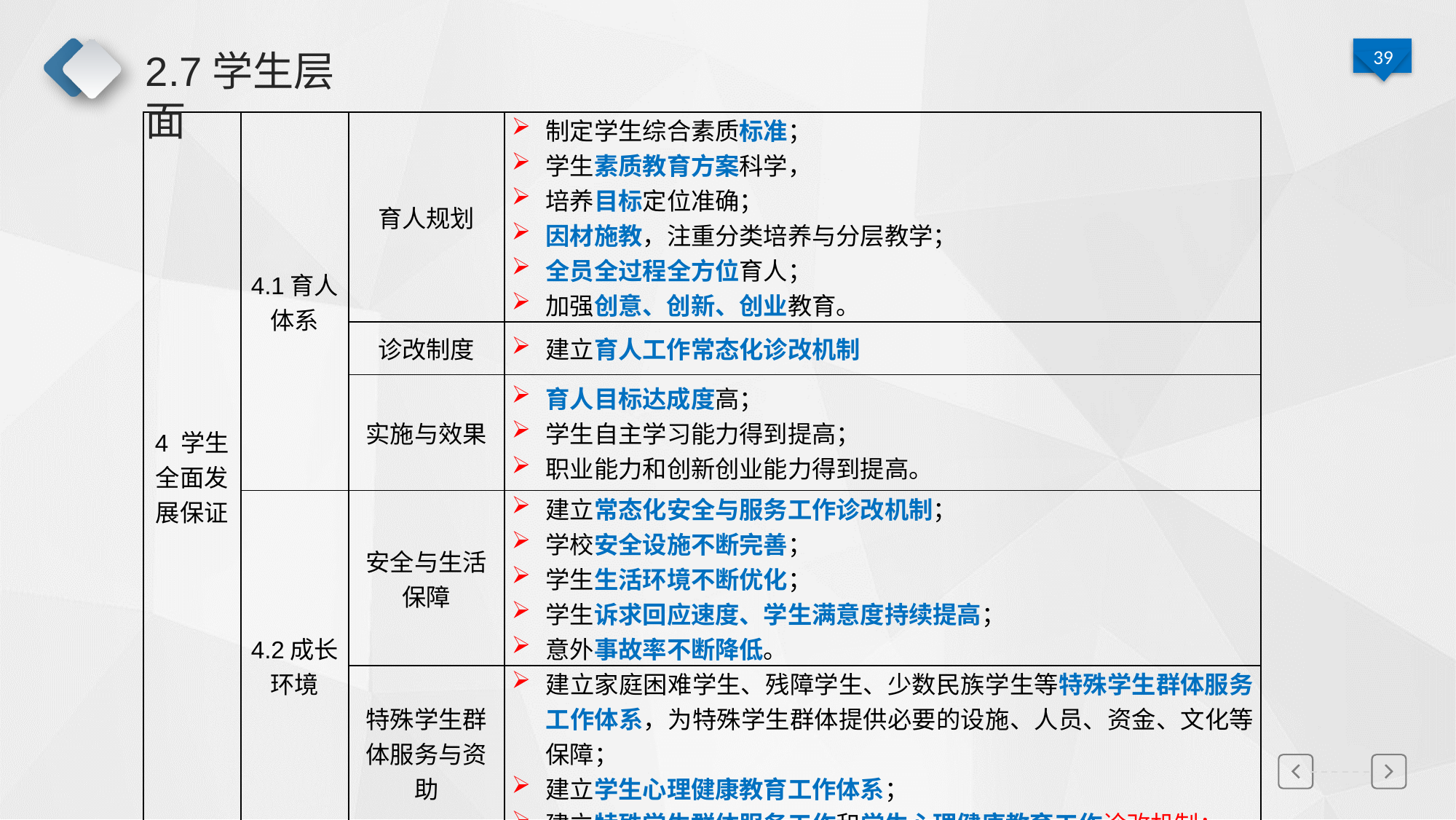

# 2.7学生层面
| 4 学生全面发展保证 | 4.1育人体系 | 育人规划 | 制定学生综合素质标准； 学生素质教育方案科学， 培养目标定位准确； 因材施教，注重分类培养与分层教学； 全员全过程全方位育人； 加强创意、创新、创业教育。 |
| --- | --- | --- | --- |
|  |  | 诊改制度 | 建立育人工作常态化诊改机制 |
|  |  | 实施与效果 | 育人目标达成度高； 学生自主学习能力得到提高； 职业能力和创新创业能力得到提高。 |
|  | 4.2成长环境 | 安全与生活保障 | 建立常态化安全与服务工作诊改机制； 学校安全设施不断完善； 学生生活环境不断优化； 学生诉求回应速度、学生满意度持续提高； 意外事故率不断降低。 |
|  |  | 特殊学生群体服务与资助 | 建立家庭困难学生、残障学生、少数民族学生等特殊学生群体服务工作体系，为特殊学生群体提供必要的设施、人员、资金、文化等保障； 建立学生心理健康教育工作体系； 建立特殊学生群体服务工作和学生心理健康教育工作诊改机制； |